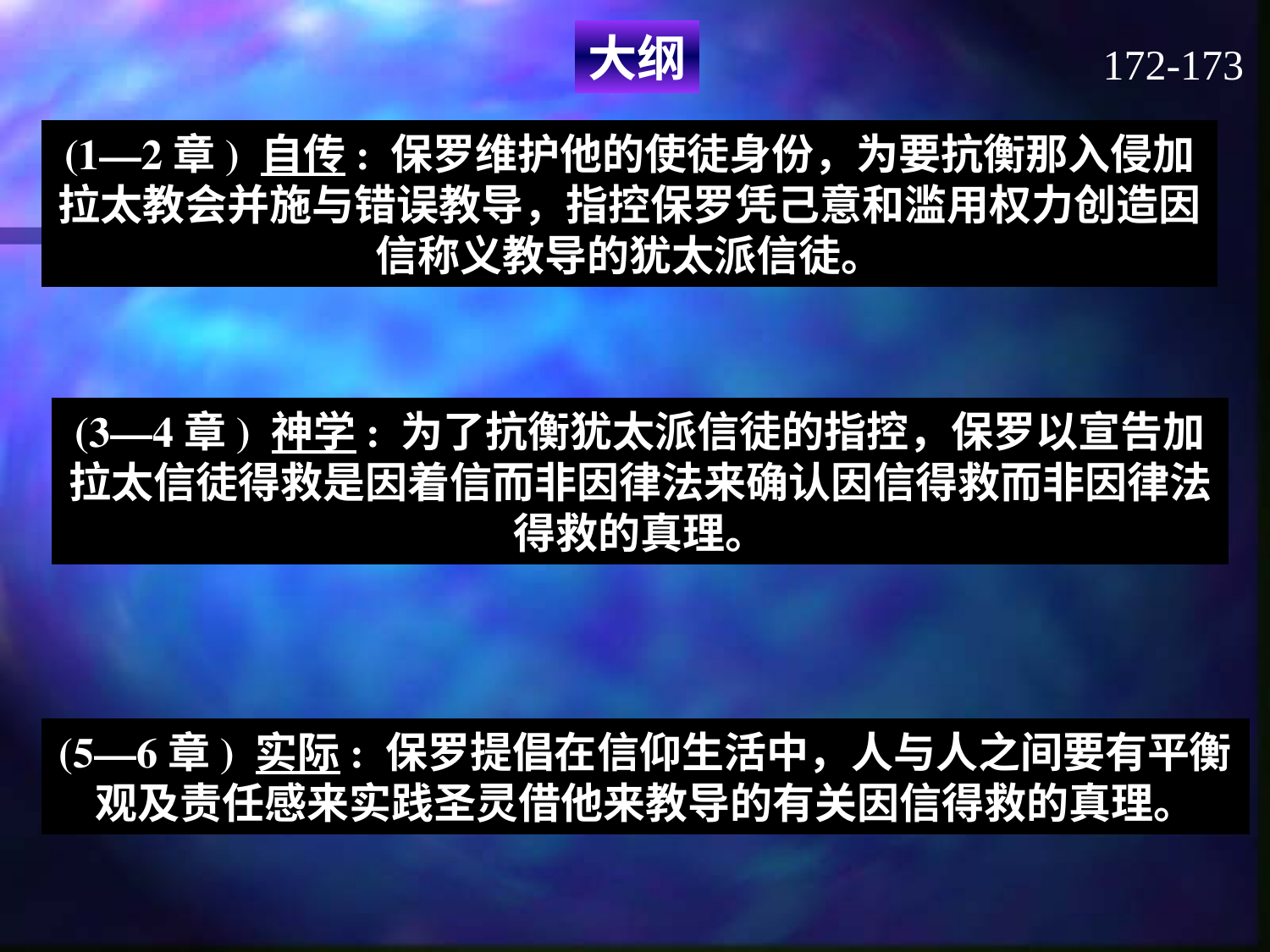

大纲
172-173
(1—2章) 自传: 保罗维护他的使徒身份，为要抗衡那入侵加拉太教会并施与错误教导，指控保罗凭己意和滥用权力创造因信称义教导的犹太派信徒。
(3—4章) 神学: 为了抗衡犹太派信徒的指控，保罗以宣告加拉太信徒得救是因着信而非因律法来确认因信得救而非因律法得救的真理。
(5—6章) 实际: 保罗提倡在信仰生活中，人与人之间要有平衡观及责任感来实践圣灵借他来教导的有关因信得救的真理。